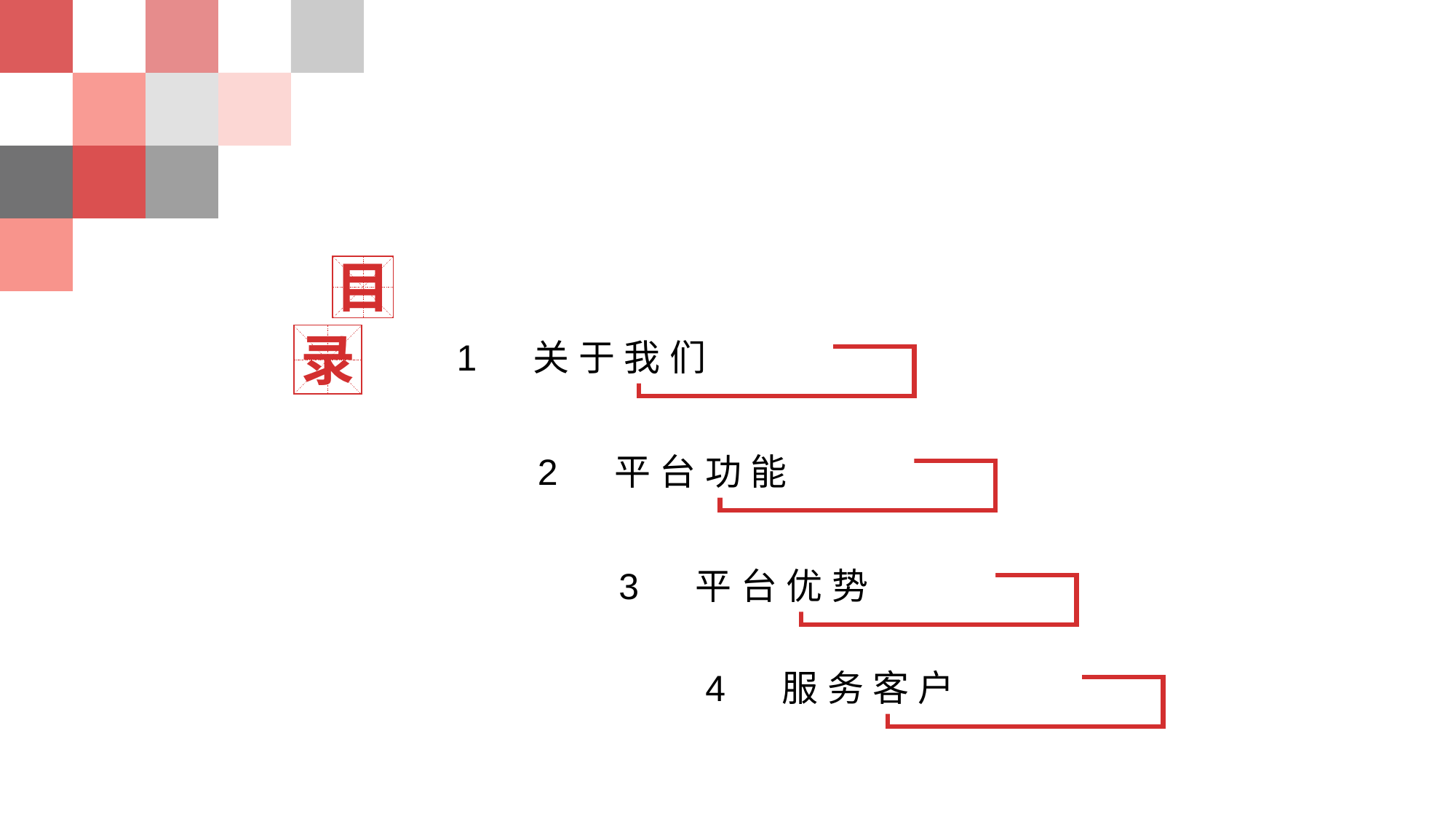

目

录

1  关于我们

2  平台功能

3  平台优势

4  服务客户